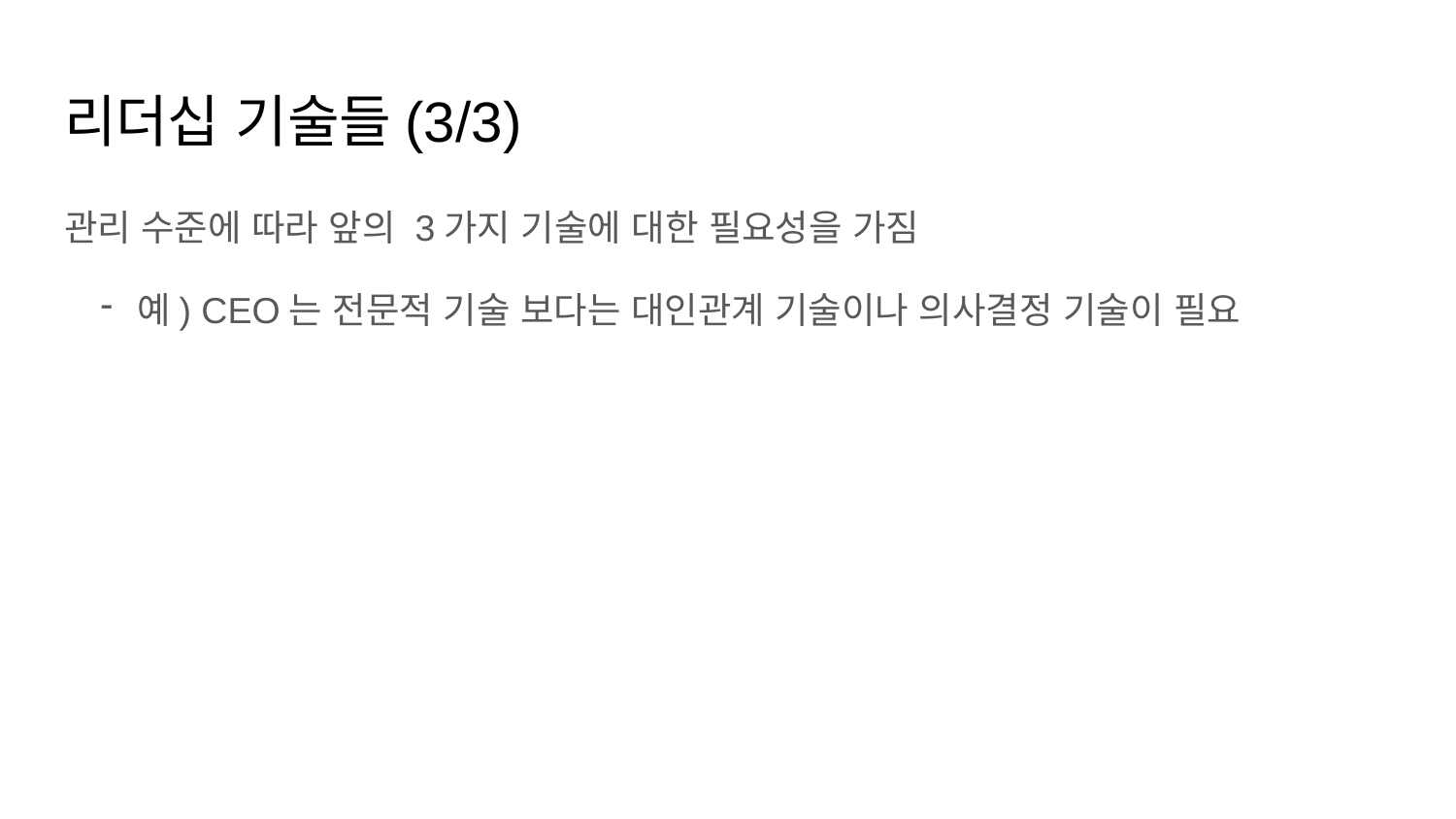

# 리더십 기술들(3/3)
관리 수준에 따라 앞의 3가지 기술에 대한 필요성을 가짐
예) CEO는 전문적 기술 보다는 대인관계 기술이나 의사결정 기술이 필요